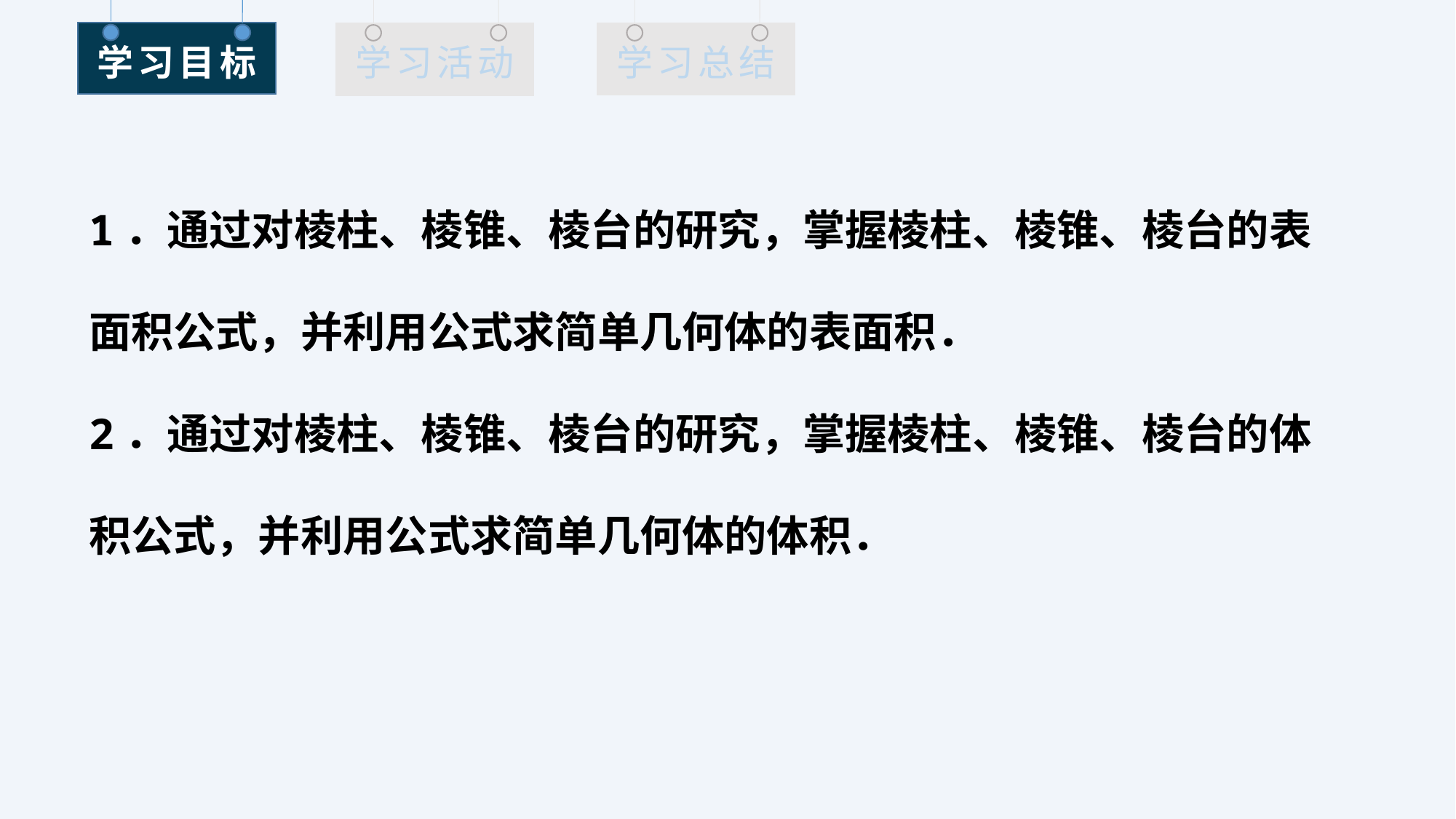

1．通过对棱柱、棱锥、棱台的研究，掌握棱柱、棱锥、棱台的表面积公式，并利用公式求简单几何体的表面积．
2．通过对棱柱、棱锥、棱台的研究，掌握棱柱、棱锥、棱台的体积公式，并利用公式求简单几何体的体积．